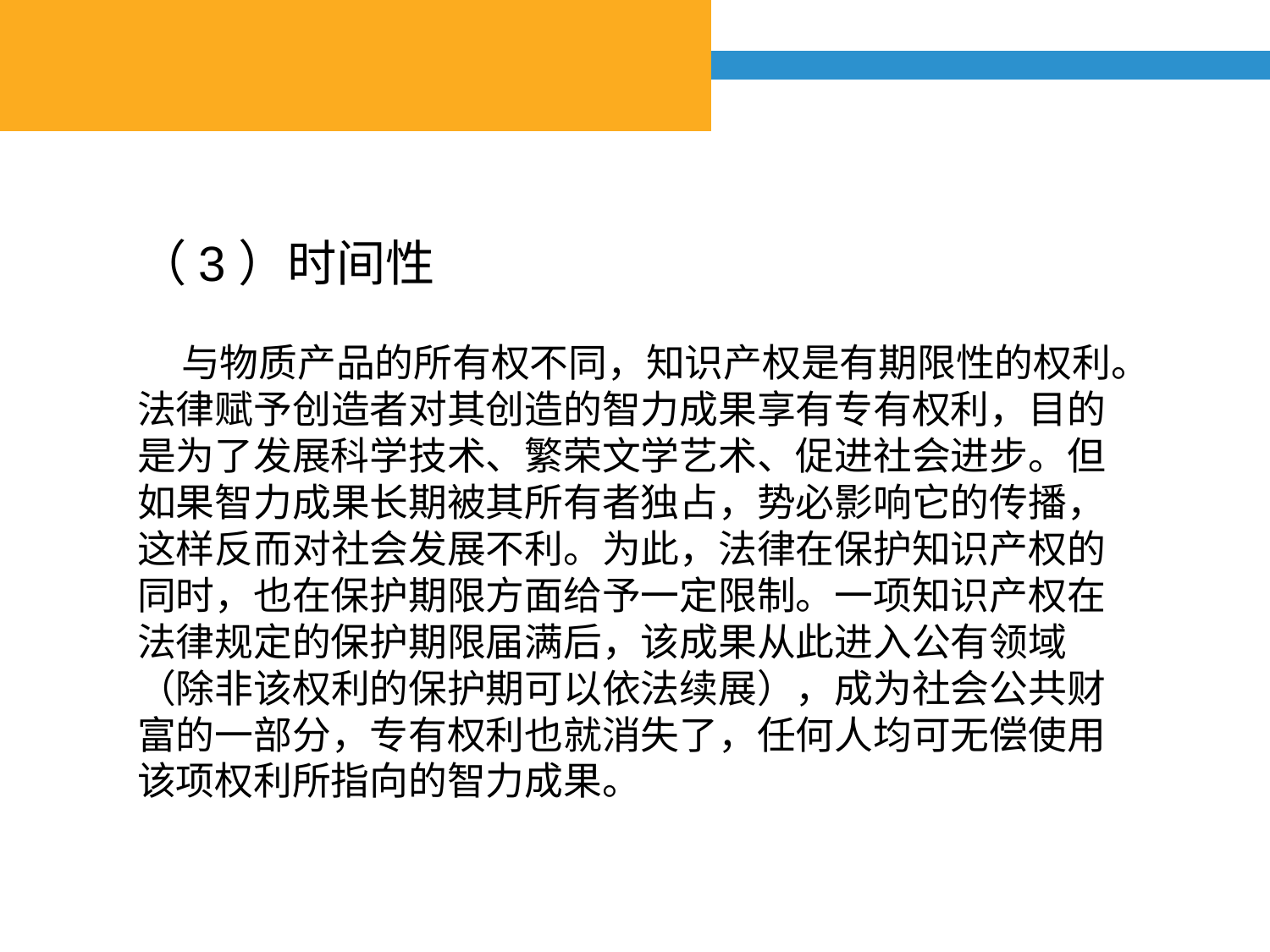

（3）时间性

    与物质产品的所有权不同，知识产权是有期限性的权利。法律赋予创造者对其创造的智力成果享有专有权利，目的是为了发展科学技术、繁荣文学艺术、促进社会进步。但如果智力成果长期被其所有者独占，势必影响它的传播，这样反而对社会发展不利。为此，法律在保护知识产权的同时，也在保护期限方面给予一定限制。一项知识产权在法律规定的保护期限届满后，该成果从此进入公有领域（除非该权利的保护期可以依法续展），成为社会公共财富的一部分，专有权利也就消失了，任何人均可无偿使用该项权利所指向的智力成果。